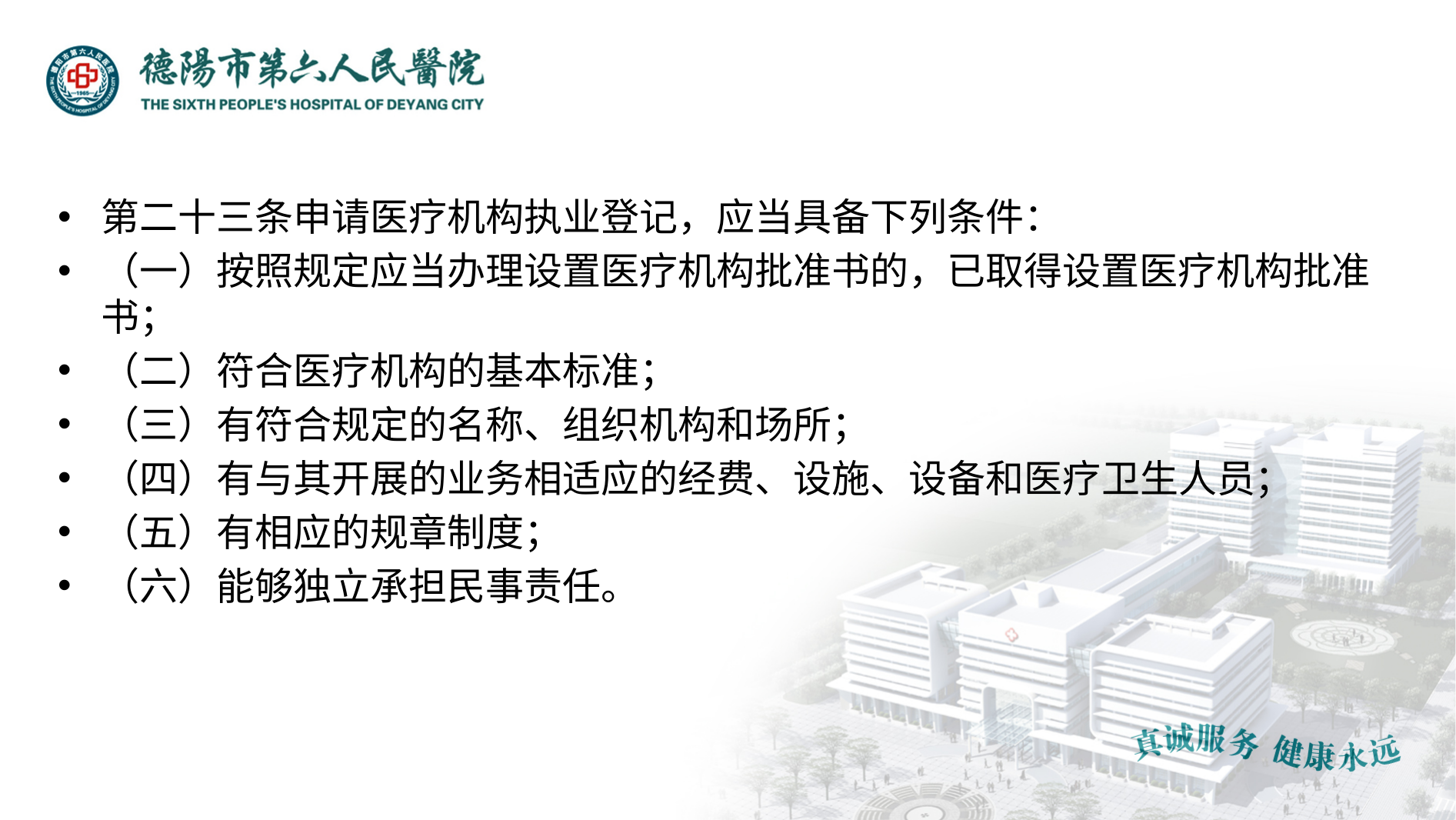

#
第二十三条申请医疗机构执业登记，应当具备下列条件：
（一）按照规定应当办理设置医疗机构批准书的，已取得设置医疗机构批准书；
（二）符合医疗机构的基本标准；
（三）有符合规定的名称、组织机构和场所；
（四）有与其开展的业务相适应的经费、设施、设备和医疗卫生人员；
（五）有相应的规章制度；
（六）能够独立承担民事责任。